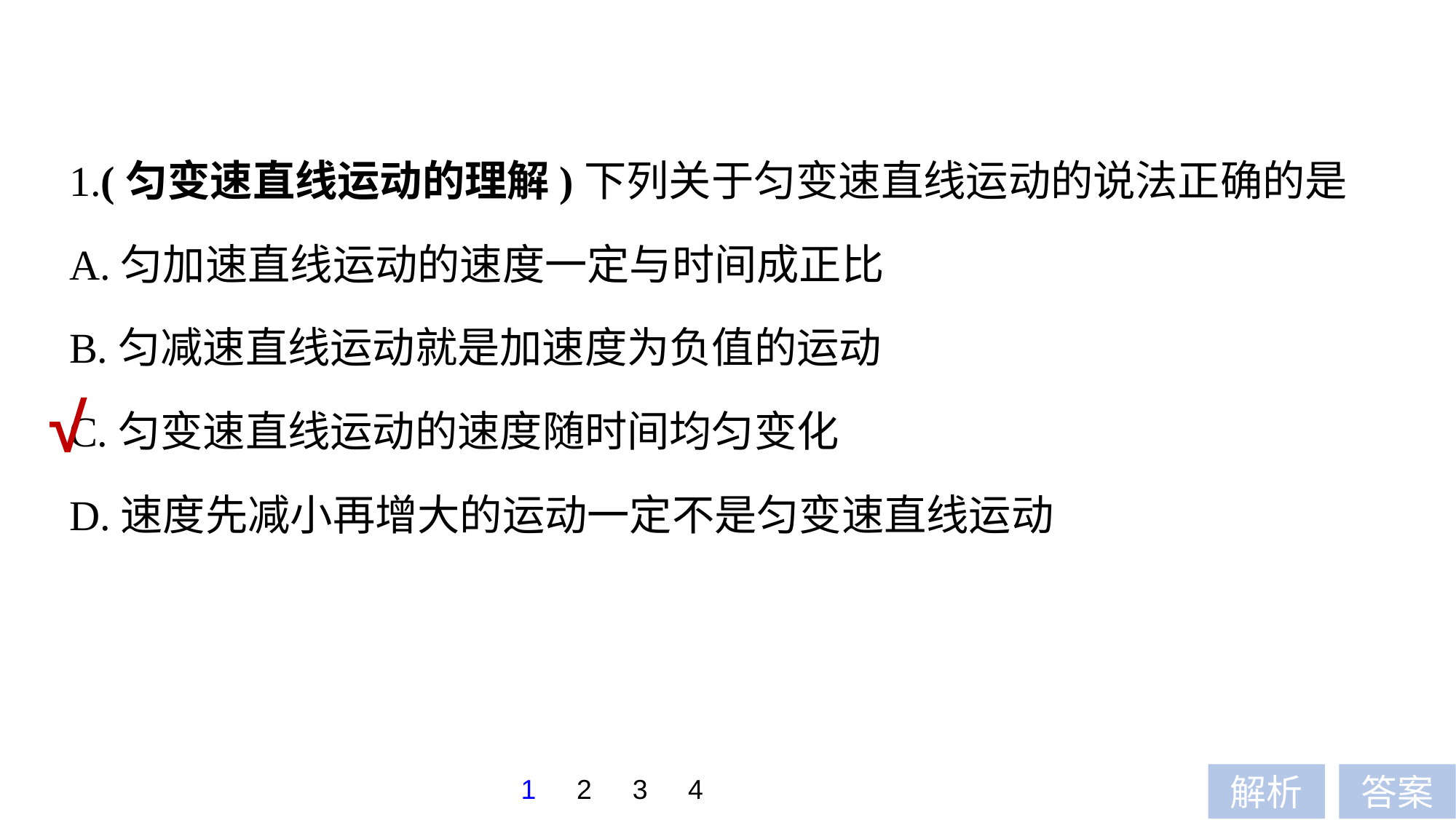

1.(匀变速直线运动的理解)下列关于匀变速直线运动的说法正确的是
A.匀加速直线运动的速度一定与时间成正比
B.匀减速直线运动就是加速度为负值的运动
C.匀变速直线运动的速度随时间均匀变化
D.速度先减小再增大的运动一定不是匀变速直线运动
√
1
2
3
4
解析
答案